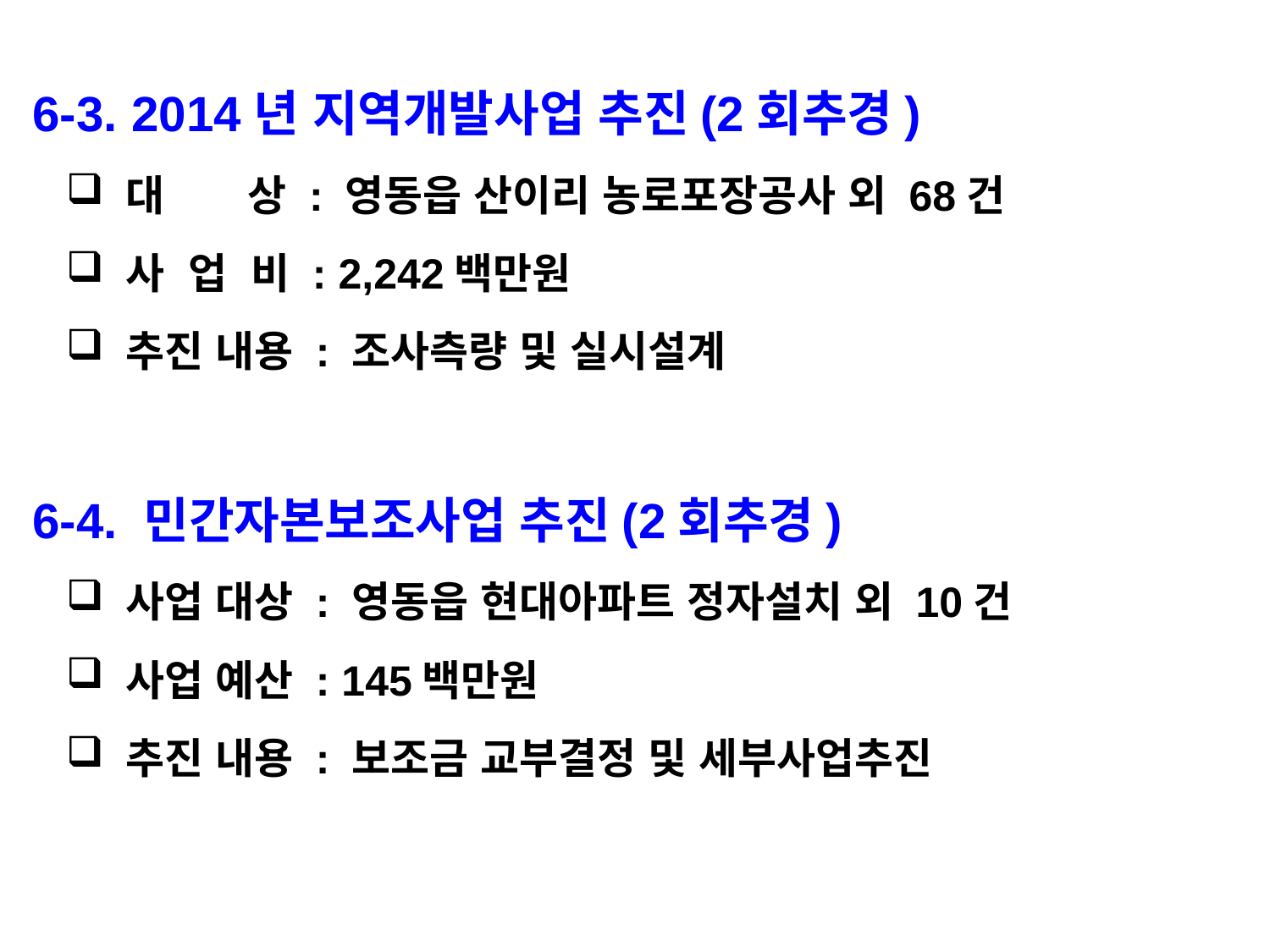

6-3. 2014년 지역개발사업 추진(2회추경)
 대       상 : 영동읍 산이리 농로포장공사 외 68건
 사  업  비 : 2,242백만원
 추진 내용 : 조사측량 및 실시설계

6-4. 민간자본보조사업 추진(2회추경)
 사업 대상 : 영동읍 현대아파트 정자설치 외 10건
 사업 예산 : 145백만원
 추진 내용 : 보조금 교부결정 및 세부사업추진